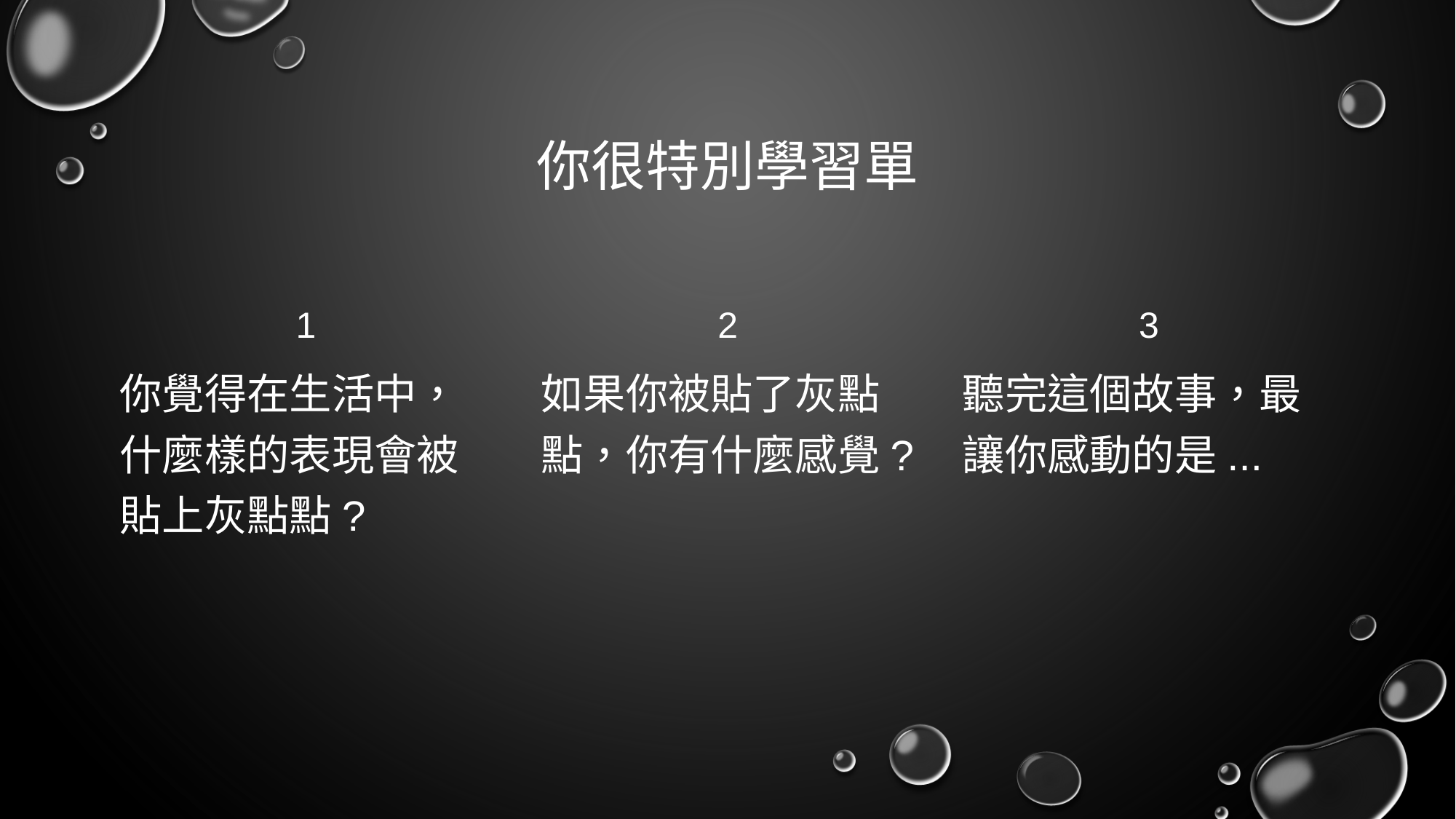

# 你很特別學習單
1
2
3
你覺得在生活中，什麼樣的表現會被貼上灰點點?
如果你被貼了灰點點，你有什麼感覺?
聽完這個故事，最讓你感動的是...